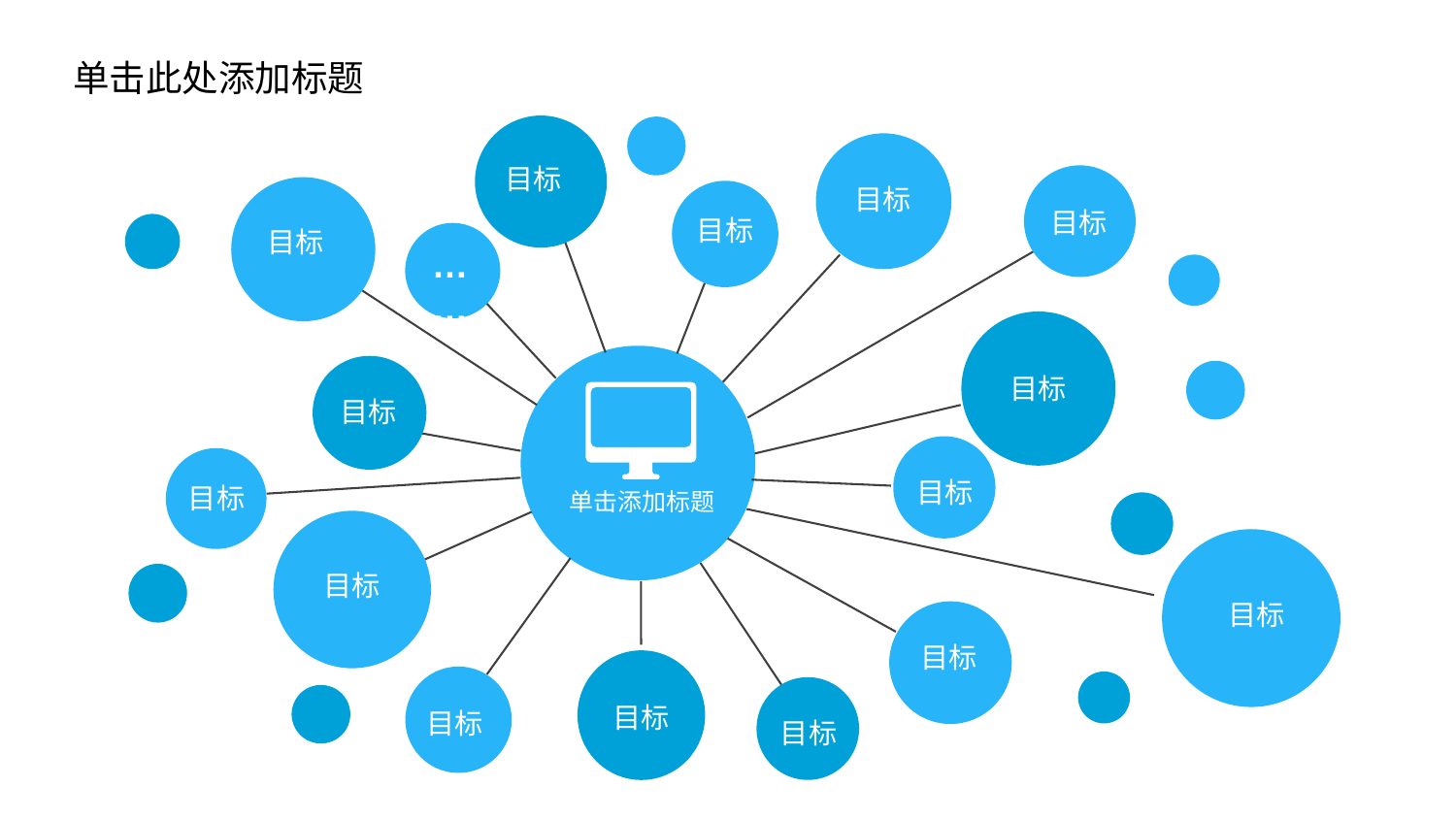

目标

目标

目标

目标

目标

……

目标

目标

目标

目标

单击添加标题

目标

目标

目标

目标

目标

目标